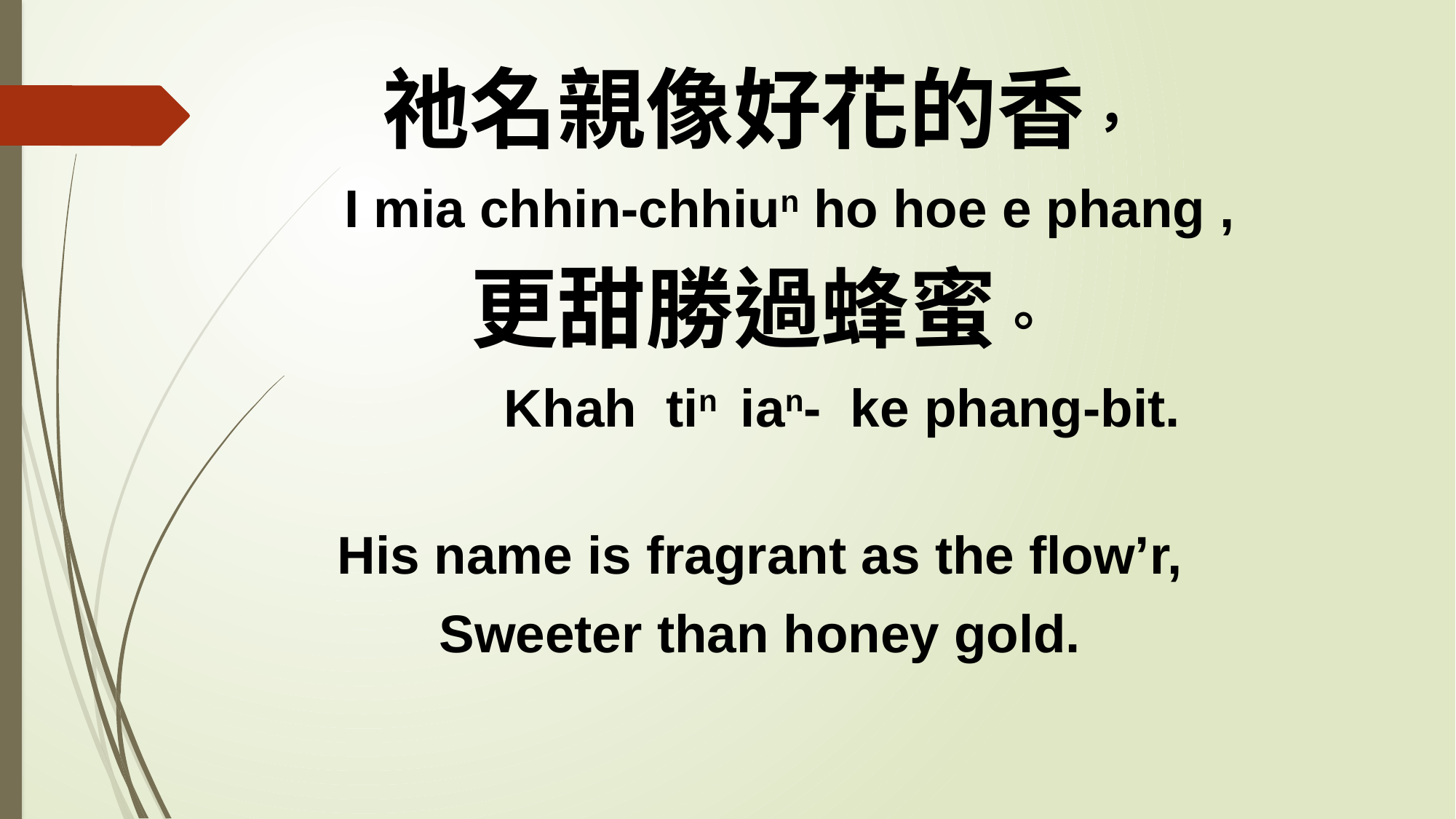

祂名親像好花的香，
    I mia chhin-chhiun ho hoe e phang ,
更甜勝過蜂蜜。
                  Khah  tin  ian-  ke phang-bit.

His name is fragrant as the flow’r,
Sweeter than honey gold.